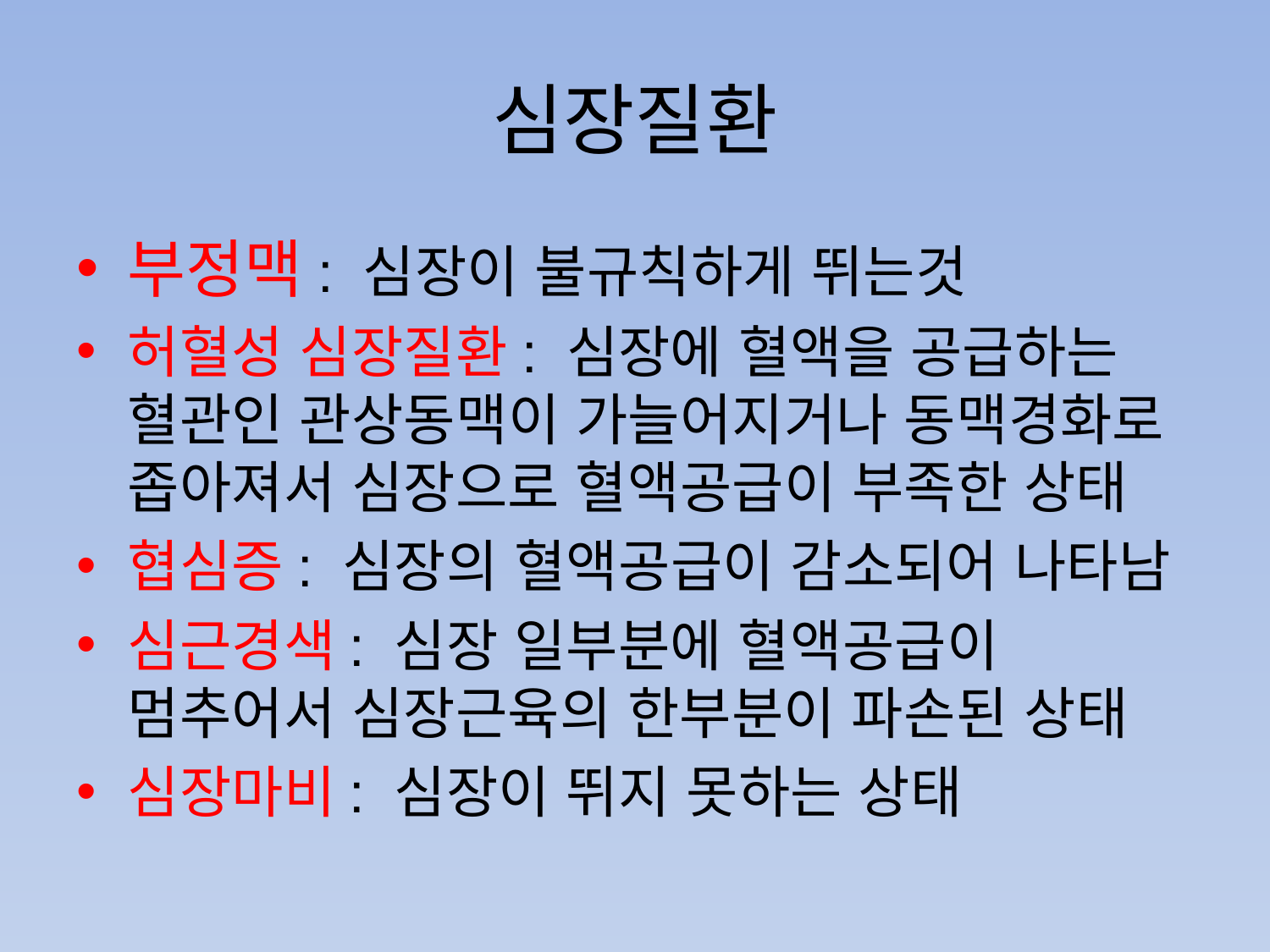

# 심장질환
부정맥: 심장이 불규칙하게 뛰는것
허혈성 심장질환: 심장에 혈액을 공급하는 혈관인 관상동맥이 가늘어지거나 동맥경화로 좁아져서 심장으로 혈액공급이 부족한 상태
협심증: 심장의 혈액공급이 감소되어 나타남
심근경색: 심장 일부분에 혈액공급이 멈추어서 심장근육의 한부분이 파손된 상태
심장마비: 심장이 뛰지 못하는 상태